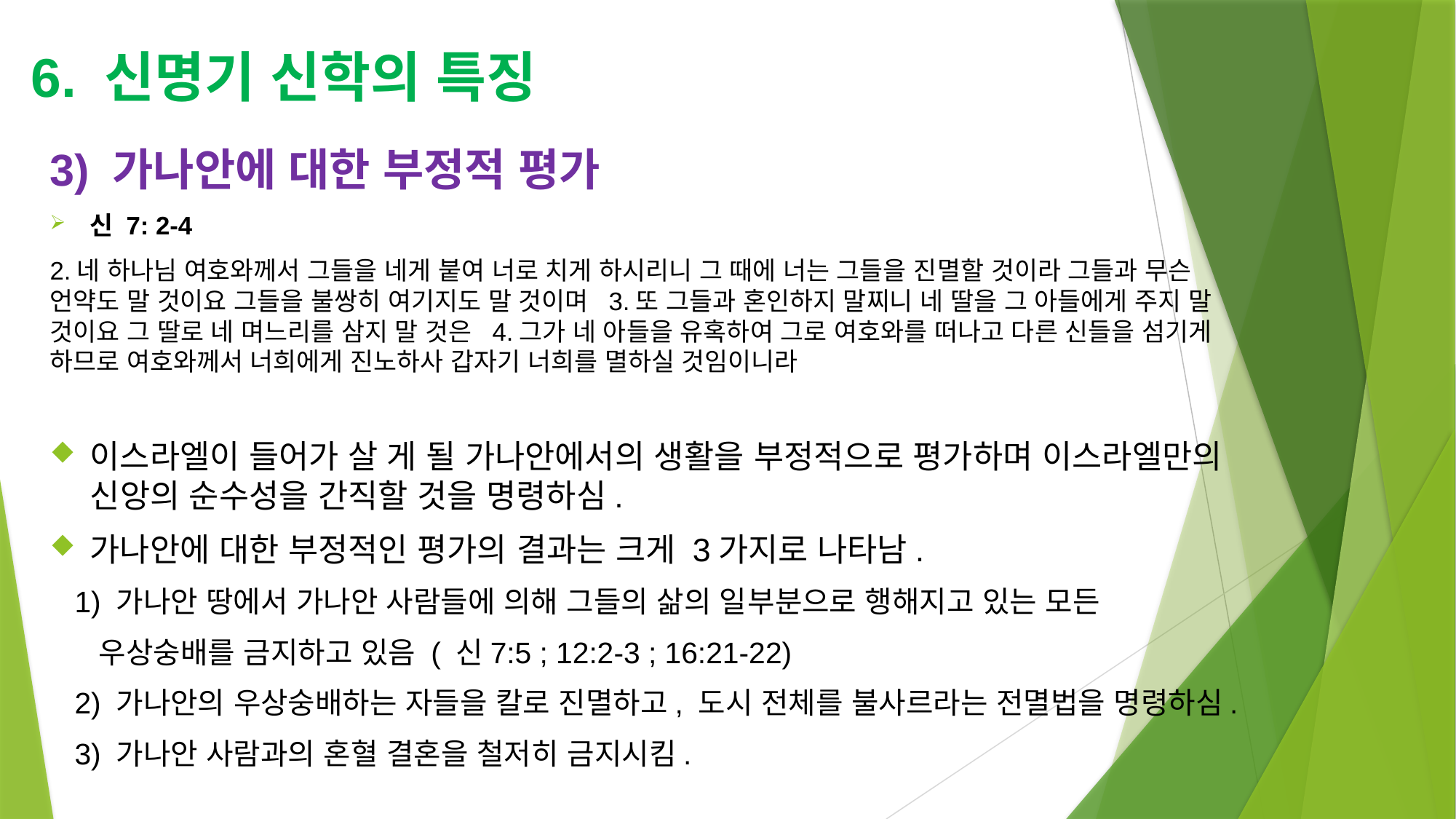

# 6. 신명기 신학의 특징
3) 가나안에 대한 부정적 평가
신 7: 2-4
2.네 하나님 여호와께서 그들을 네게 붙여 너로 치게 하시리니 그 때에 너는 그들을 진멸할 것이라 그들과 무슨 언약도 말 것이요 그들을 불쌍히 여기지도 말 것이며  3.또 그들과 혼인하지 말찌니 네 딸을 그 아들에게 주지 말 것이요 그 딸로 네 며느리를 삼지 말 것은  4.그가 네 아들을 유혹하여 그로 여호와를 떠나고 다른 신들을 섬기게 하므로 여호와께서 너희에게 진노하사 갑자기 너희를 멸하실 것임이니라

이스라엘이 들어가 살 게 될 가나안에서의 생활을 부정적으로 평가하며 이스라엘만의 신앙의 순수성을 간직할 것을 명령하심.
가나안에 대한 부정적인 평가의 결과는 크게 3가지로 나타남.
   1) 가나안 땅에서 가나안 사람들에 의해 그들의 삶의 일부분으로 행해지고 있는 모든
     우상숭배를 금지하고 있음 ( 신7:5 ; 12:2-3 ; 16:21-22)
   2) 가나안의 우상숭배하는 자들을 칼로 진멸하고, 도시 전체를 불사르라는 전멸법을 명령하심.
   3) 가나안 사람과의 혼혈 결혼을 철저히 금지시킴.